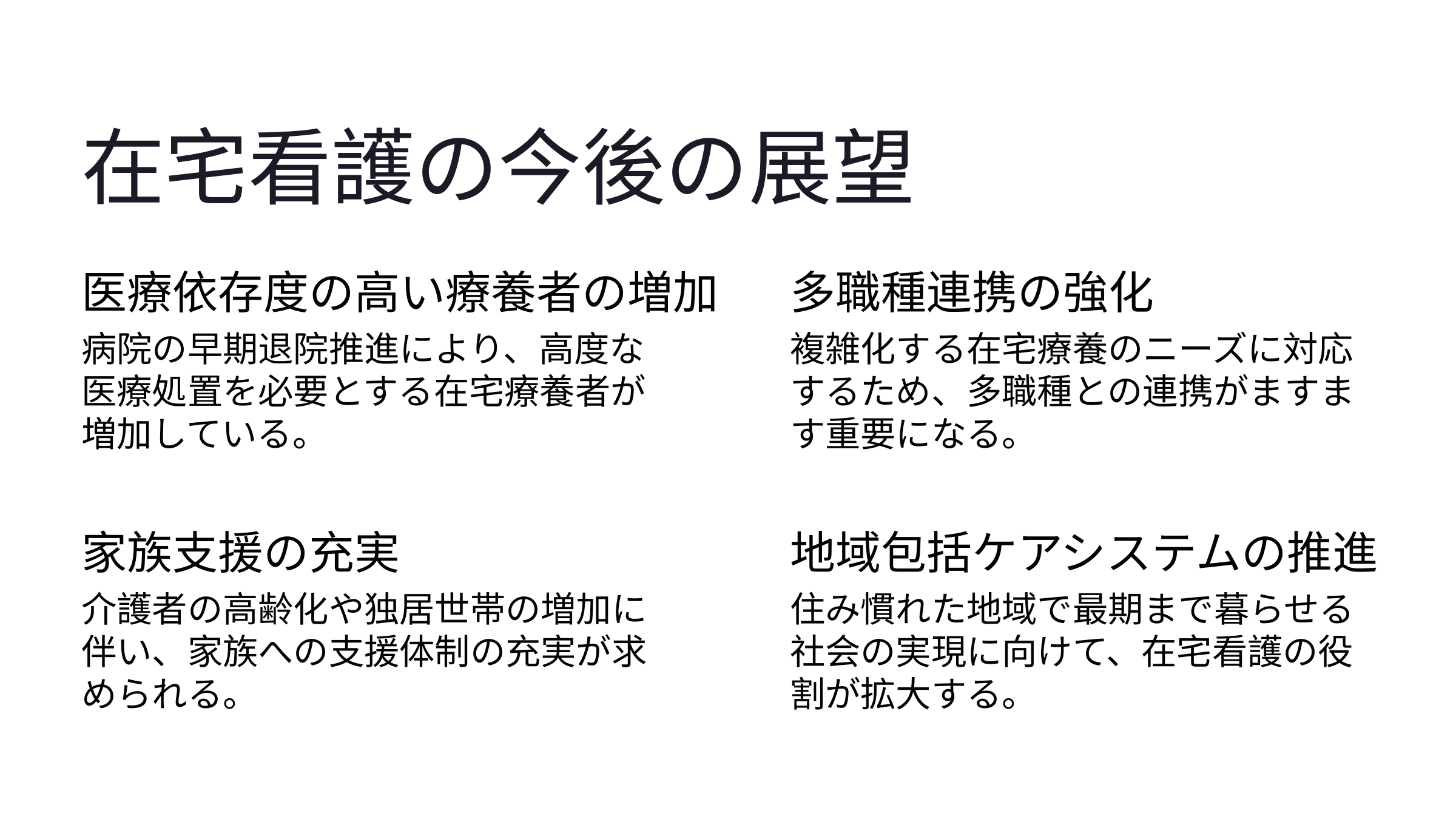

在宅看護の今後の展望
医療依存度の高い療養者の増加
多職種連携の強化
病院の早期退院推進により、高度な医療処置を必要とする在宅療養者が増加している。
複雑化する在宅療養のニーズに対応するため、多職種との連携がますます重要になる。
家族支援の充実
地域包括ケアシステムの推進
介護者の高齢化や独居世帯の増加に伴い、家族への支援体制の充実が求められる。
住み慣れた地域で最期まで暮らせる社会の実現に向けて、在宅看護の役割が拡大する。